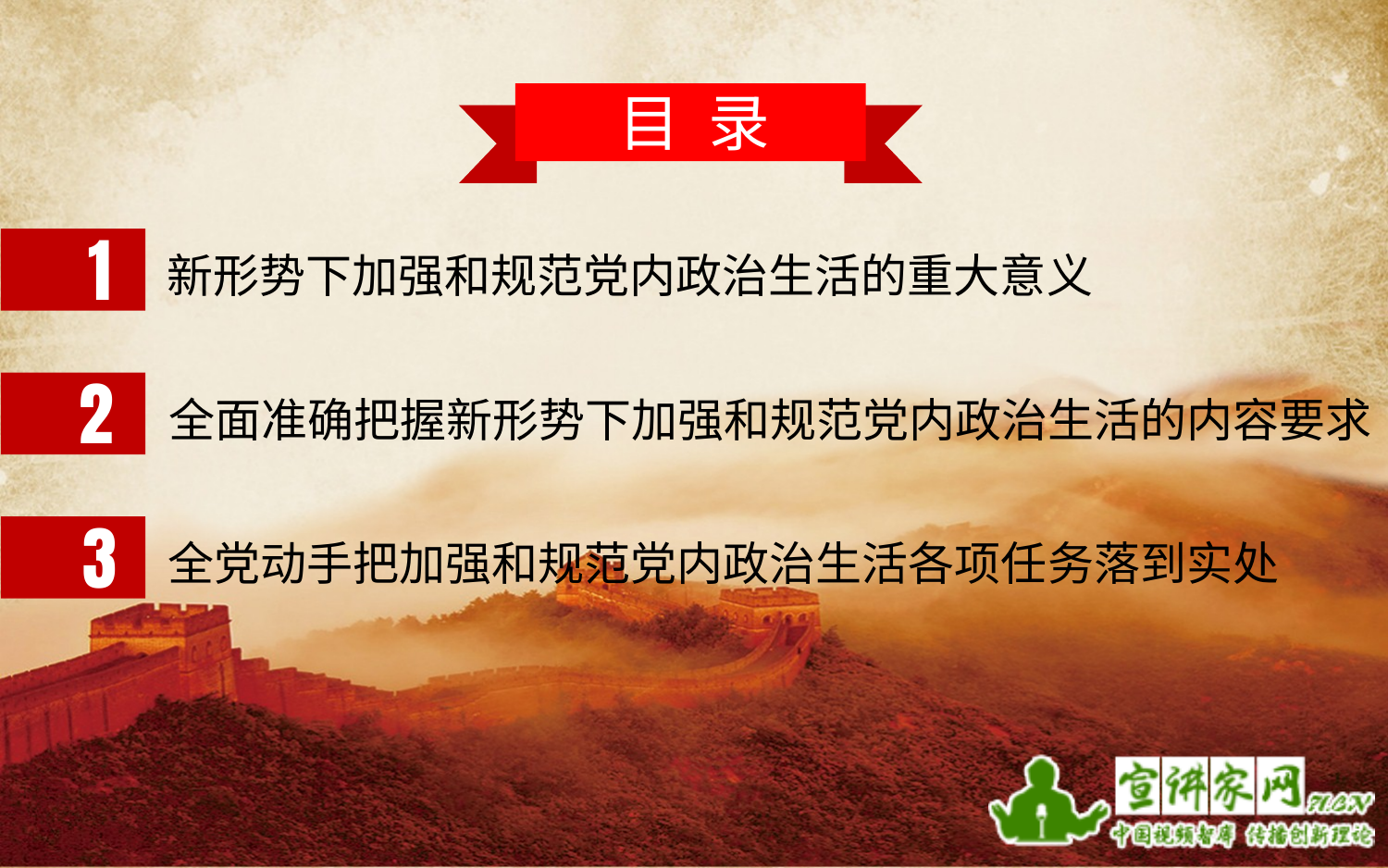

目  录

1
新形势下加强和规范党内政治生活的重大意义

2
全面准确把握新形势下加强和规范党内政治生活的内容要求

3
全党动手把加强和规范党内政治生活各项任务落到实处